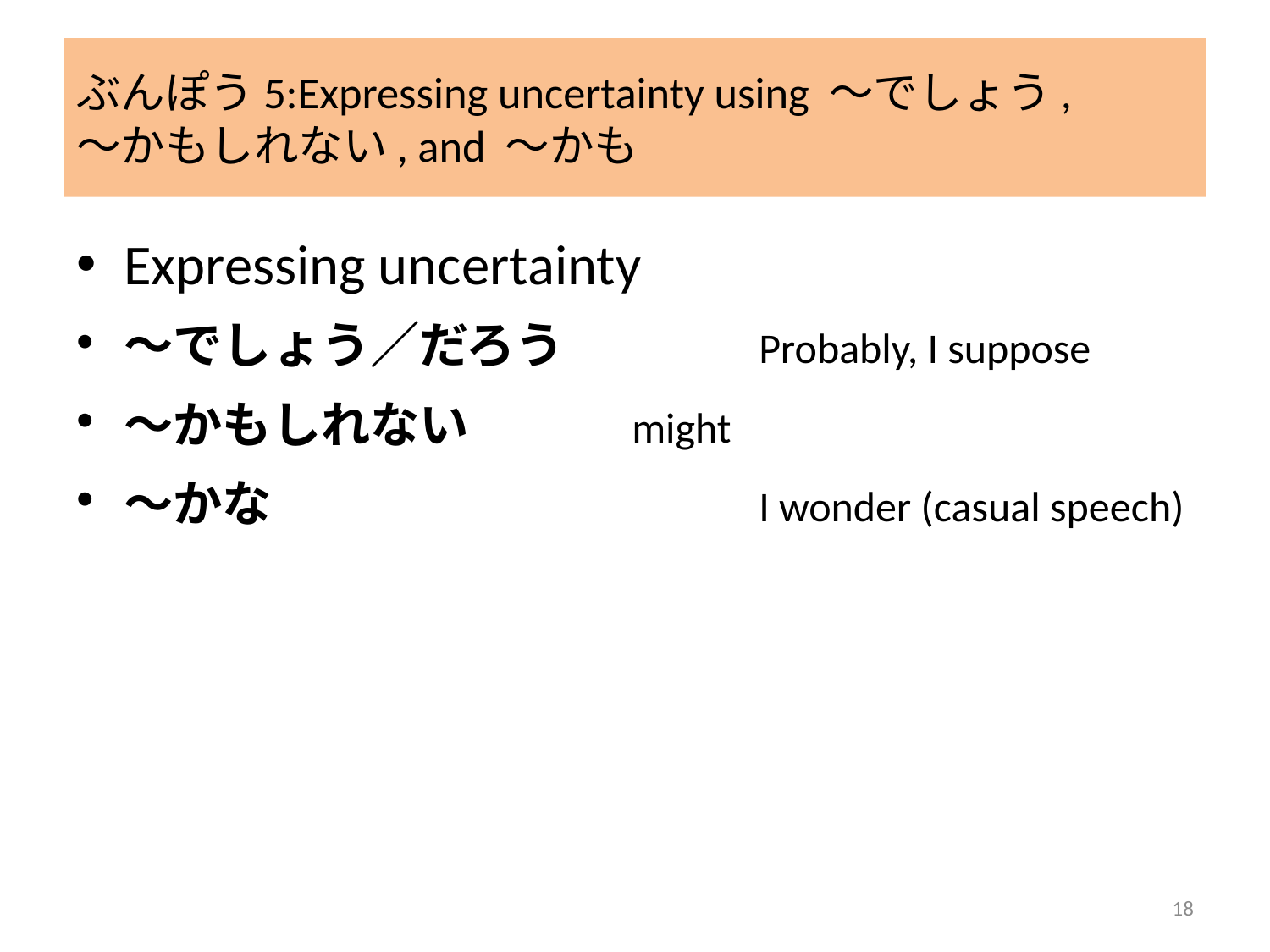

# ぶんぽう5:Expressing uncertainty using ～でしょう, ～かもしれない, and ～かも
Expressing uncertainty
～でしょう／だろう		Probably, I suppose
～かもしれない		might
～かな				I wonder (casual speech)
18